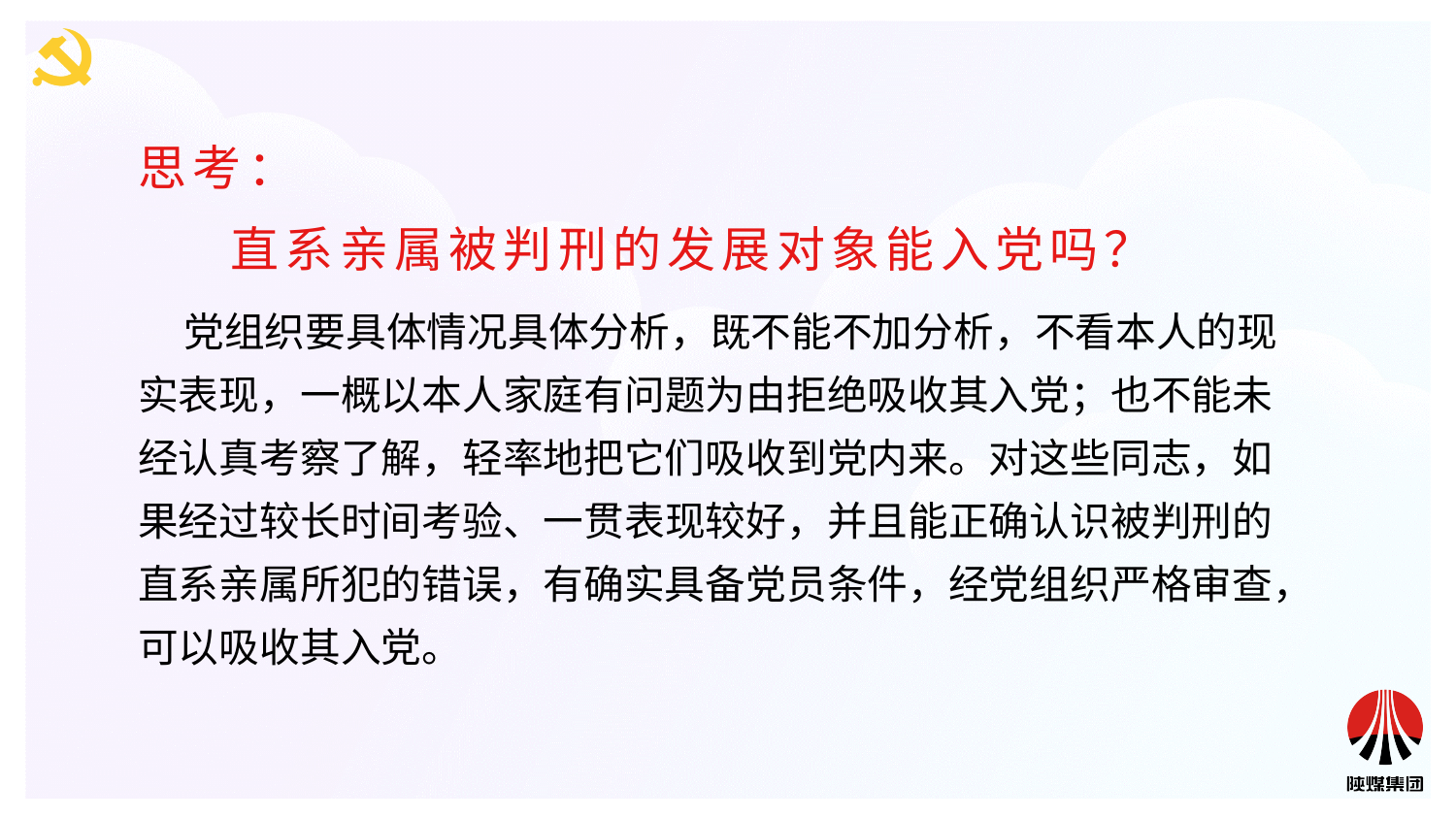

思考：
   直系亲属被判刑的发展对象能入党吗？
    党组织要具体情况具体分析，既不能不加分析，不看本人的现实表现，一概以本人家庭有问题为由拒绝吸收其入党；也不能未经认真考察了解，轻率地把它们吸收到党内来。对这些同志，如果经过较长时间考验、一贯表现较好，并且能正确认识被判刑的直系亲属所犯的错误，有确实具备党员条件，经党组织严格审查，可以吸收其入党。